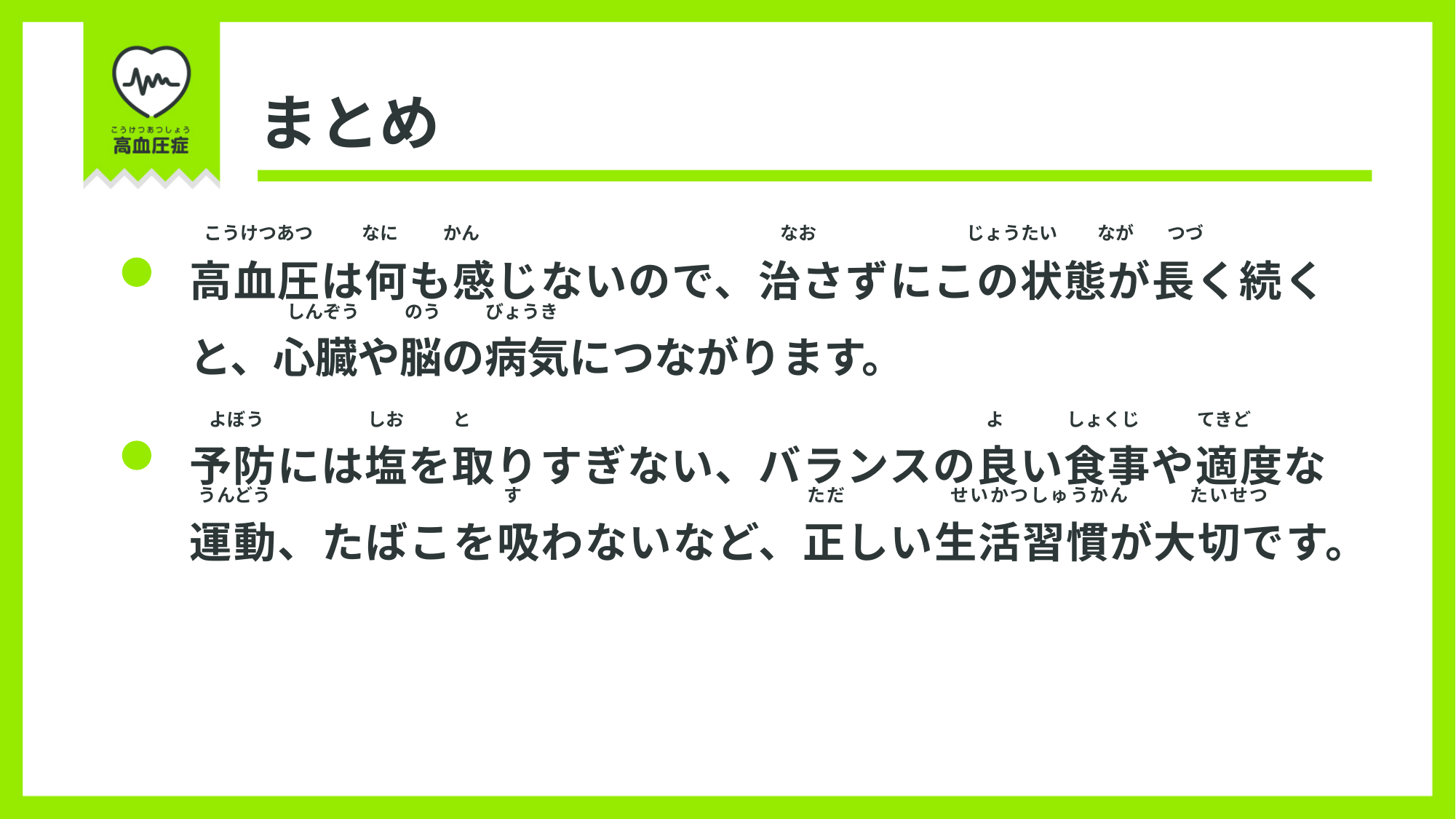

まとめ
こうけつあつ　　   なに　　  かん	                　　　　　　　　　　なお                                    じょうたい　　 なが        つづ
高血圧は何も感じないので、治さずにこの状態が長く続くと、心臓や脳の病気につながります。

 しんぞう　　  のう　　  びょうき
 よぼう　　  　　　 しお　　   と
   よ　　  　しょくじ　　     てきど
予防には塩を取りすぎない、バランスの良い食事や適度な運動、たばこを吸わないなど、正しい生活習慣が大切です。

   うんどう　　  　　　　　　　　　　 す
   ただ　　　　    せいかつしゅうかん          たいせつ